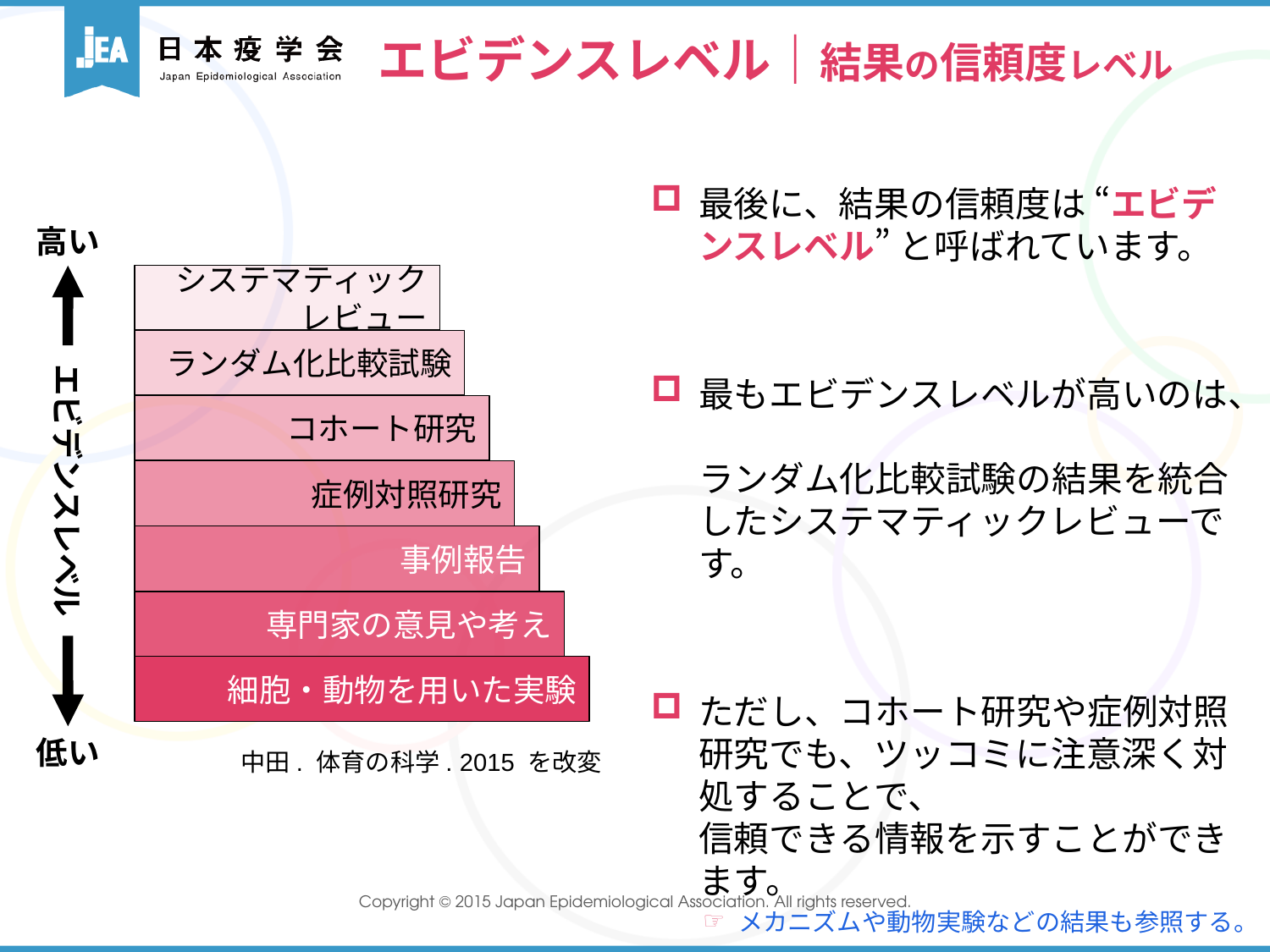

# エビデンスレベル｜結果の信頼度レベル

最後に、結果の信頼度は “エビデンスレベル” と呼ばれています。

最もエビデンスレベルが高いのは、
ランダム化比較試験の結果を統合したシステマティックレビューです。

ただし、コホート研究や症例対照研究でも、ツッコミに注意深く対処することで、
信頼できる情報を示すことができます。
メカニズムや動物実験などの結果も参照する。
高い
システマティックレビュー
ランダム化比較試験
コホート研究
症例対照研究
事例報告
専門家の意見や考え
細胞・動物を用いた実験
エビデンスレベル
低い
中田. 体育の科学. 2015 を改変